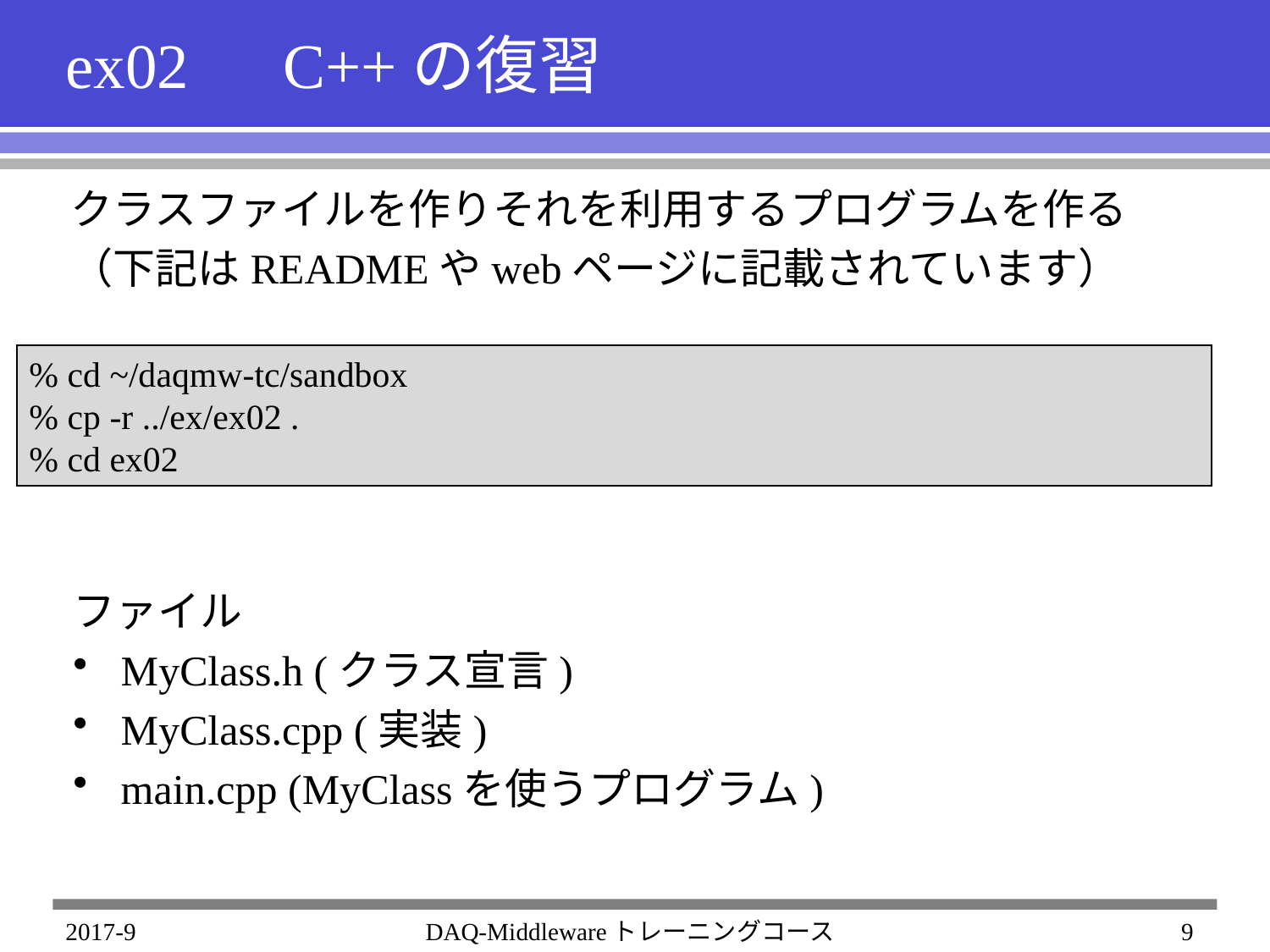

# ex02　C++の復習
クラスファイルを作りそれを利用するプログラムを作る
（下記はREADMEやwebページに記載されています）

% cd ~/daqmw-tc/sandbox
% cp -r ../ex/ex02 .
% cd ex02
ファイル
MyClass.h (クラス宣言)
MyClass.cpp (実装)
main.cpp (MyClassを使うプログラム)

2017-9
DAQ-Middlewareトレーニングコース
9